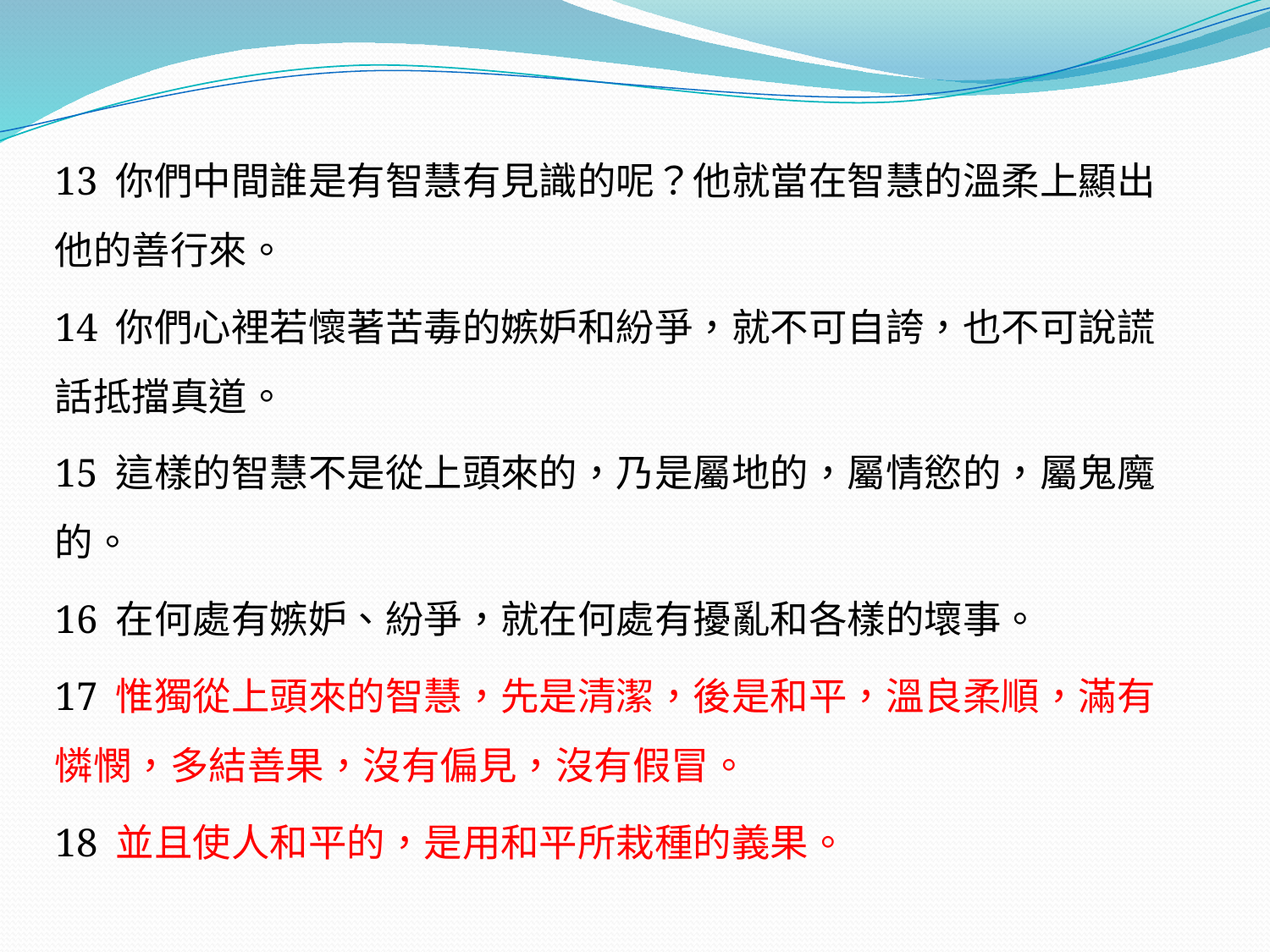

13 你們中間誰是有智慧有見識的呢？他就當在智慧的溫柔上顯出他的善行來。
14 你們心裡若懷著苦毒的嫉妒和紛爭，就不可自誇，也不可說謊話抵擋真道。
15 這樣的智慧不是從上頭來的，乃是屬地的，屬情慾的，屬鬼魔的。
16 在何處有嫉妒、紛爭，就在何處有擾亂和各樣的壞事。
17 惟獨從上頭來的智慧，先是清潔，後是和平，溫良柔順，滿有憐憫，多結善果，沒有偏見，沒有假冒。
18 並且使人和平的，是用和平所栽種的義果。